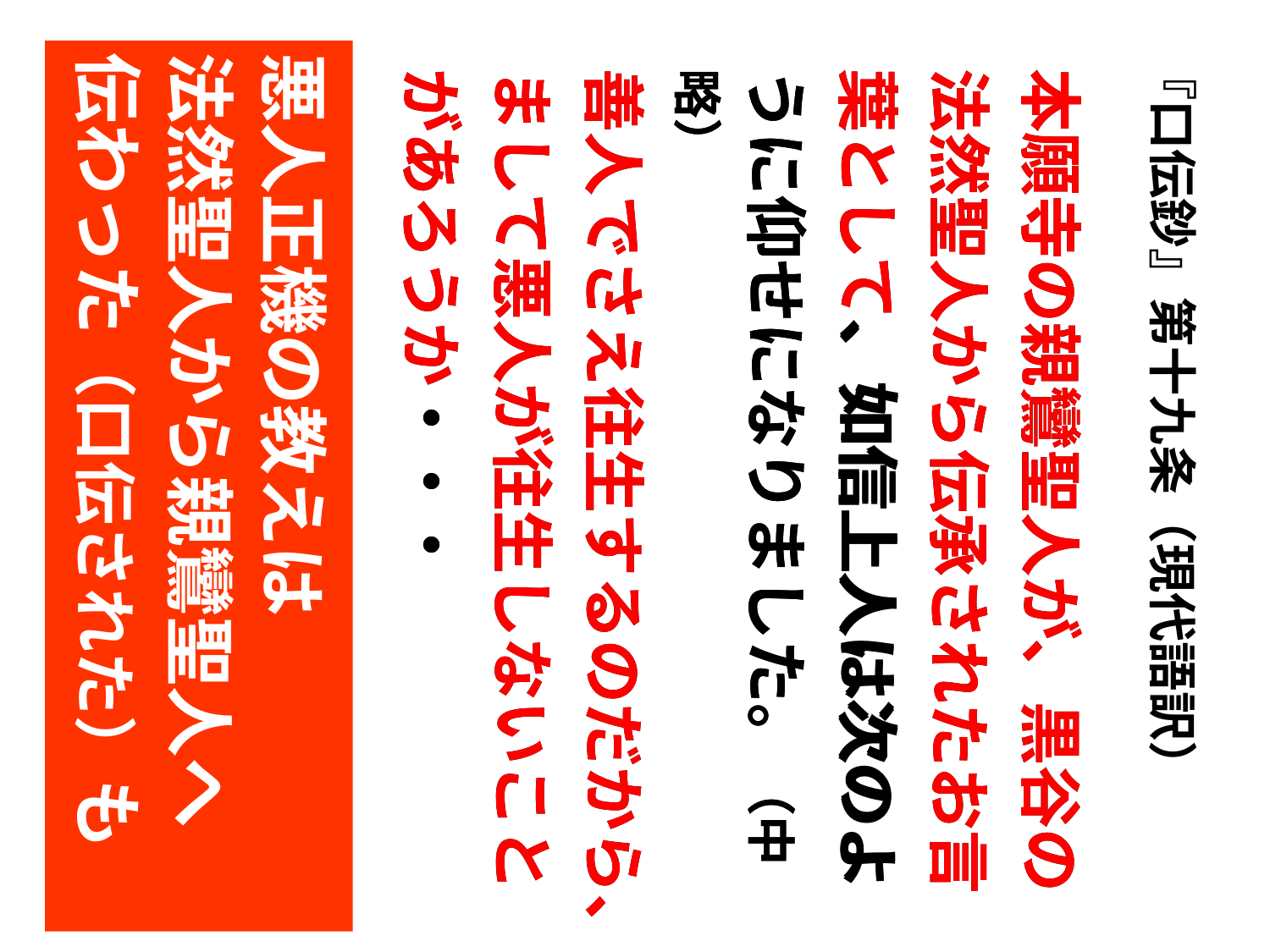

『口伝鈔』第十九条（現代語訳）
悪人正機の教えは
法然聖人から親鸞聖人へ
伝わった（口伝された）もの
本願寺の親鸞聖人が、黒谷の法然聖人から伝承されたお言葉として、如信上人は次のように仰せになりました。（中略）
善人でさえ往生するのだから、まして悪人が往生しないことがあろうか・・・
本願寺の親鸞聖人が、黒谷の法然聖人から伝承されたお言葉として、如信上人は次のように仰せになりました。（中略）
善人でさえ往生するのだから、まして悪人が往生しないことがあろうか・・・